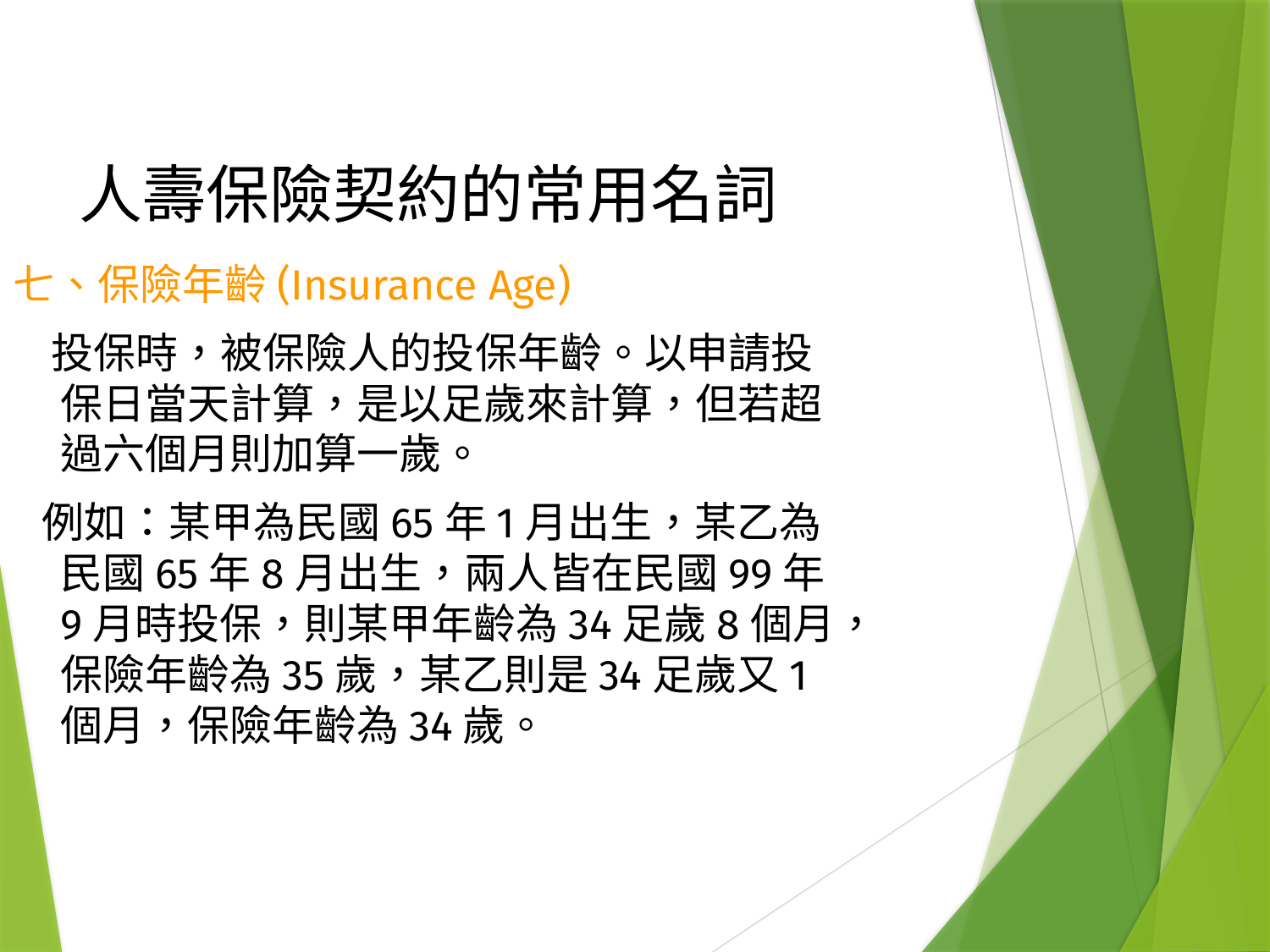

人壽保險契約的常用名詞
七、保險年齡(Insurance Age)
   投保時，被保險人的投保年齡。以申請投保日當天計算，是以足歲來計算，但若超過六個月則加算一歲。
  例如：某甲為民國65年1月出生，某乙為民國65年8月出生，兩人皆在民國99年9月時投保，則某甲年齡為34足歲8個月，保險年齡為35歲，某乙則是34足歲又1個月，保險年齡為34歲。